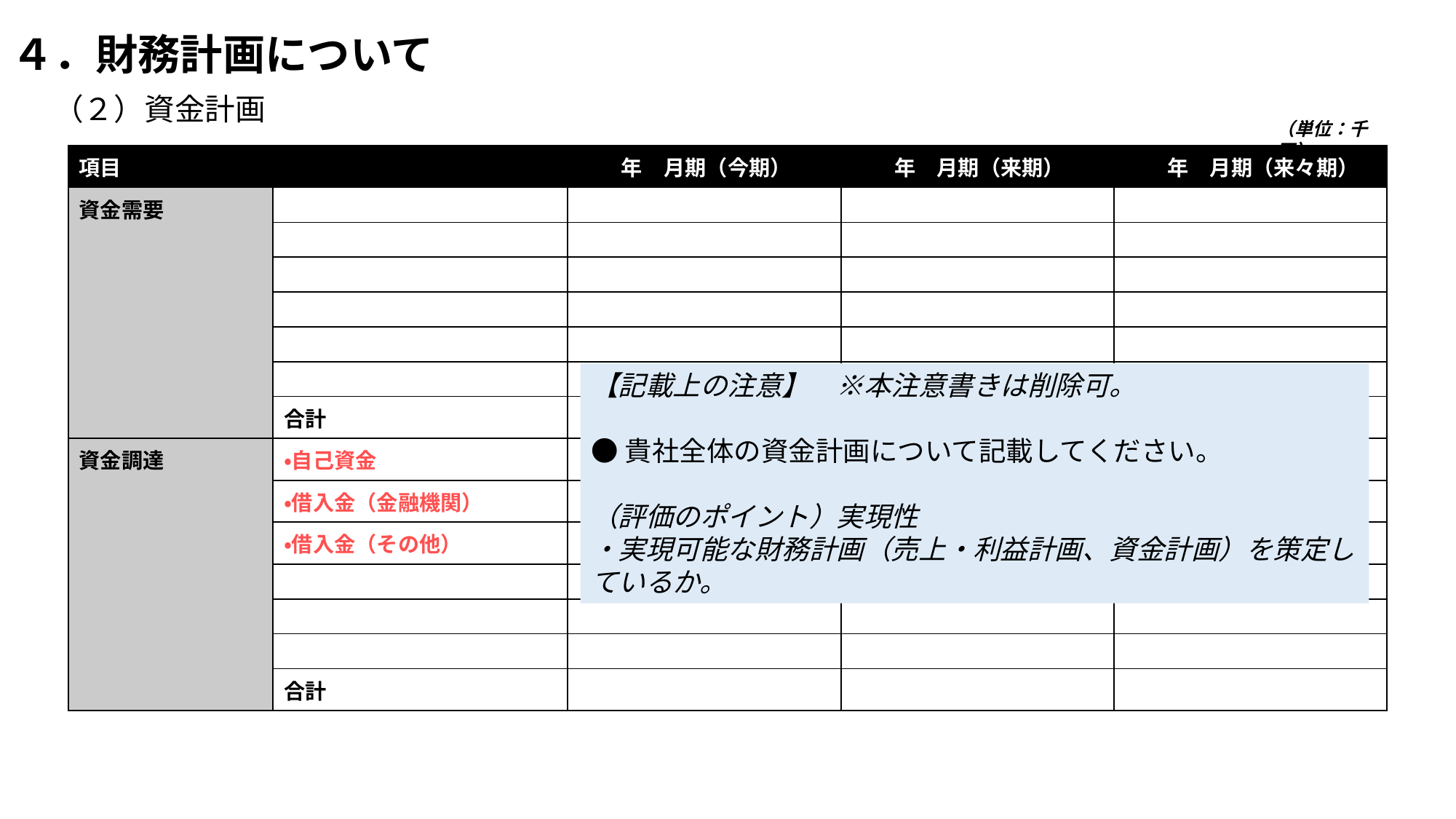

# ４．財務計画について 　（２）資金計画
（単位：千円）
| 項目 |  | 年　月期（今期） | 年　月期（来期） | 年　月期（来々期） |
| --- | --- | --- | --- | --- |
| 資金需要 |  |  |  |  |
|  |  |  |  |  |
|  |  |  |  |  |
|  |  |  |  |  |
|  |  |  |  |  |
|  |  |  |  |  |
|  | 合計 |  |  |  |
| 資金調達 | ・自己資金 |  |  |  |
|  | ・借入金（金融機関） |  |  |  |
|  | ・借入金（その他） |  |  |  |
|  |  |  |  |  |
|  |  |  |  |  |
|  |  |  |  |  |
|  | 合計 |  |  |  |
【記載上の注意】　※本注意書きは削除可。

●貴社全体の資金計画について記載してください。

（評価のポイント）実現性
・実現可能な財務計画（売上・利益計画、資金計画）を策定しているか。